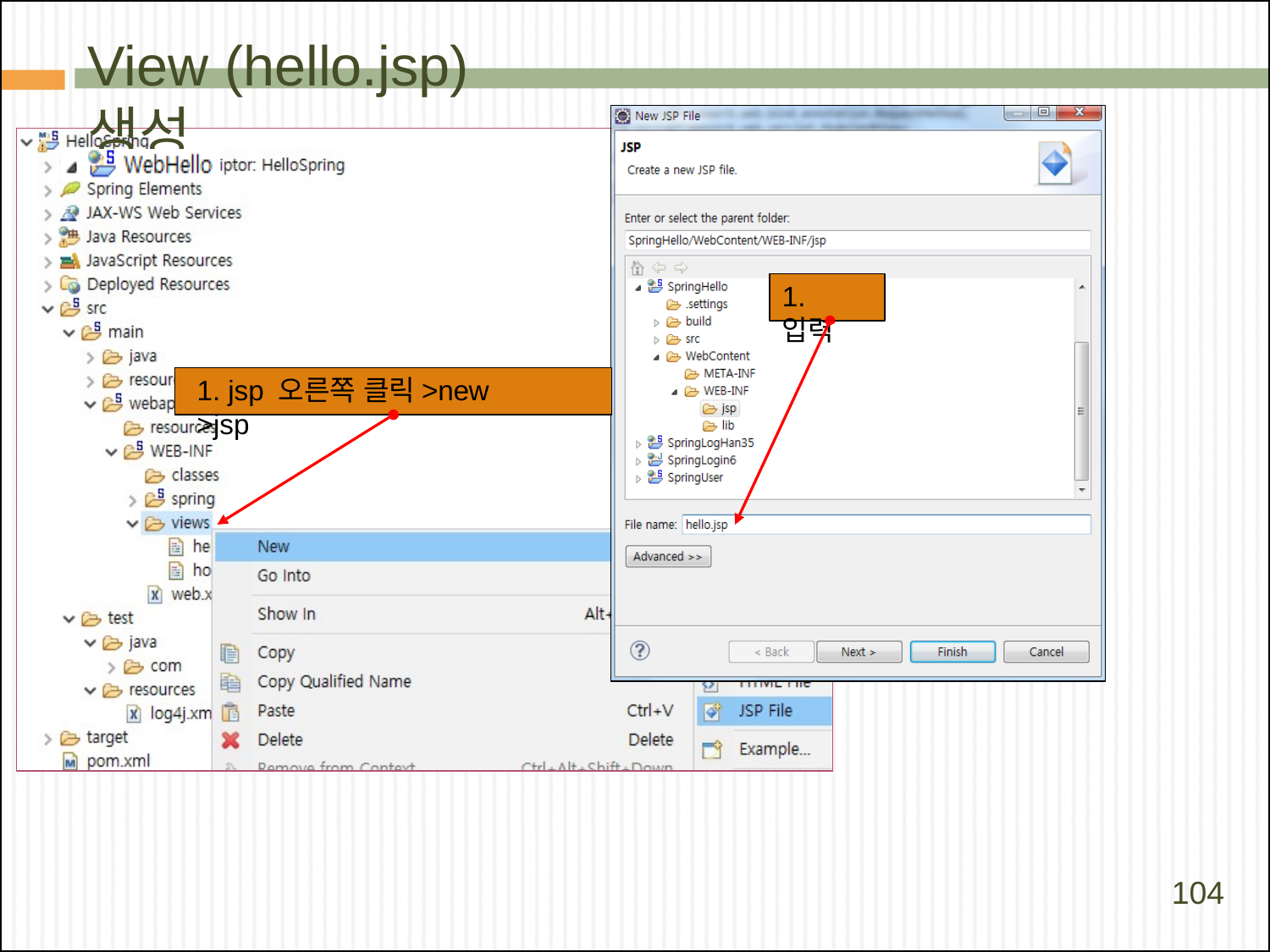

# View (hello.jsp) 생성

1. 입력

1. jsp 오른쪽 클릭>new >jsp

104